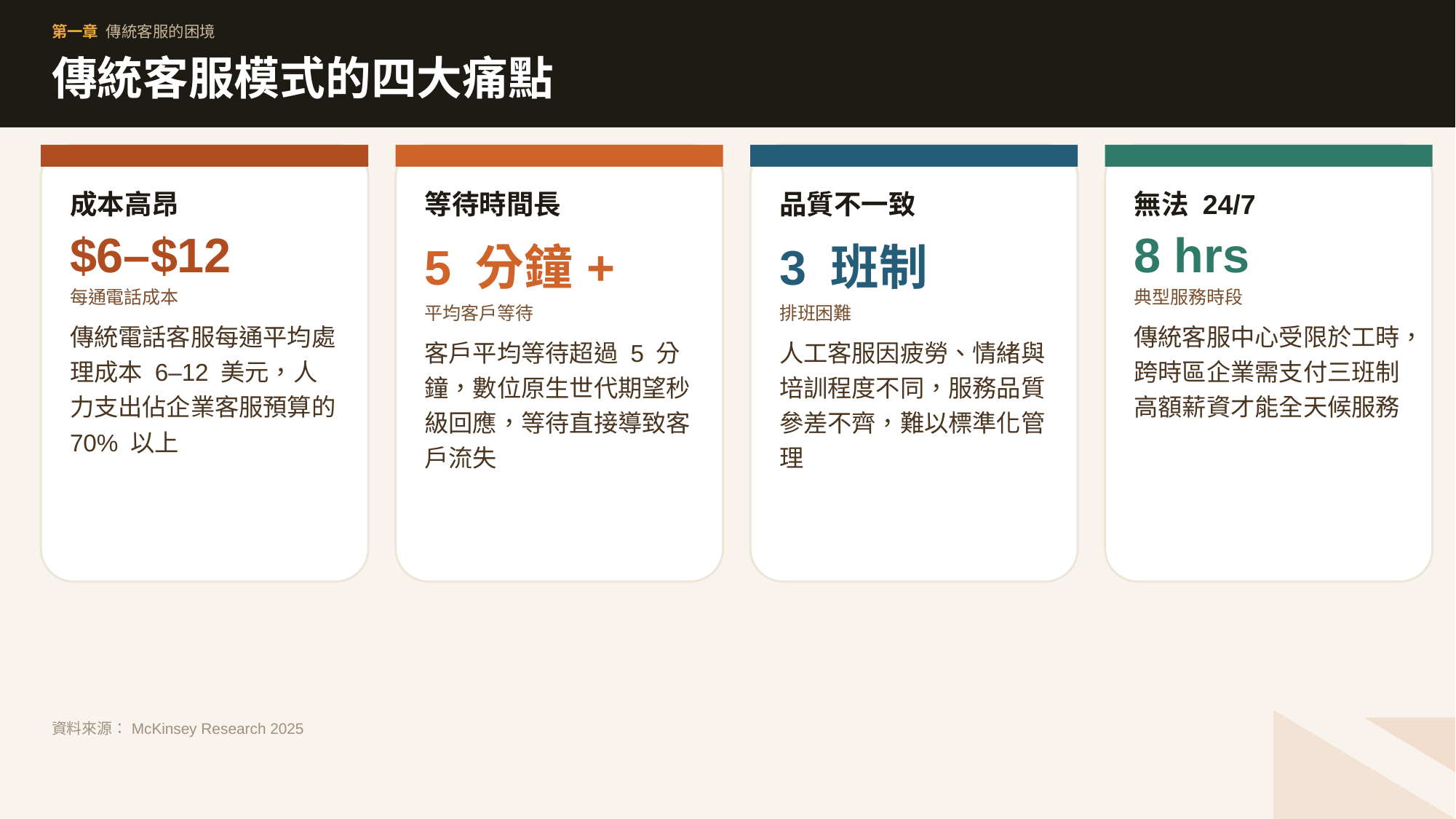

第一章  傳統客服的困境
傳統客服模式的四大痛點

成本高昂
$6–$12
每通電話成本
傳統電話客服每通平均處理成本 6–12 美元，人力支出佔企業客服預算的 70% 以上
等待時間長
5 分鐘+
平均客戶等待
客戶平均等待超過 5 分鐘，數位原生世代期望秒級回應，等待直接導致客戶流失
品質不一致
3 班制
排班困難
人工客服因疲勞、情緒與培訓程度不同，服務品質參差不齊，難以標準化管理
無法 24/7
8 hrs
典型服務時段
傳統客服中心受限於工時，跨時區企業需支付三班制高額薪資才能全天候服務
資料來源：McKinsey Research 2025